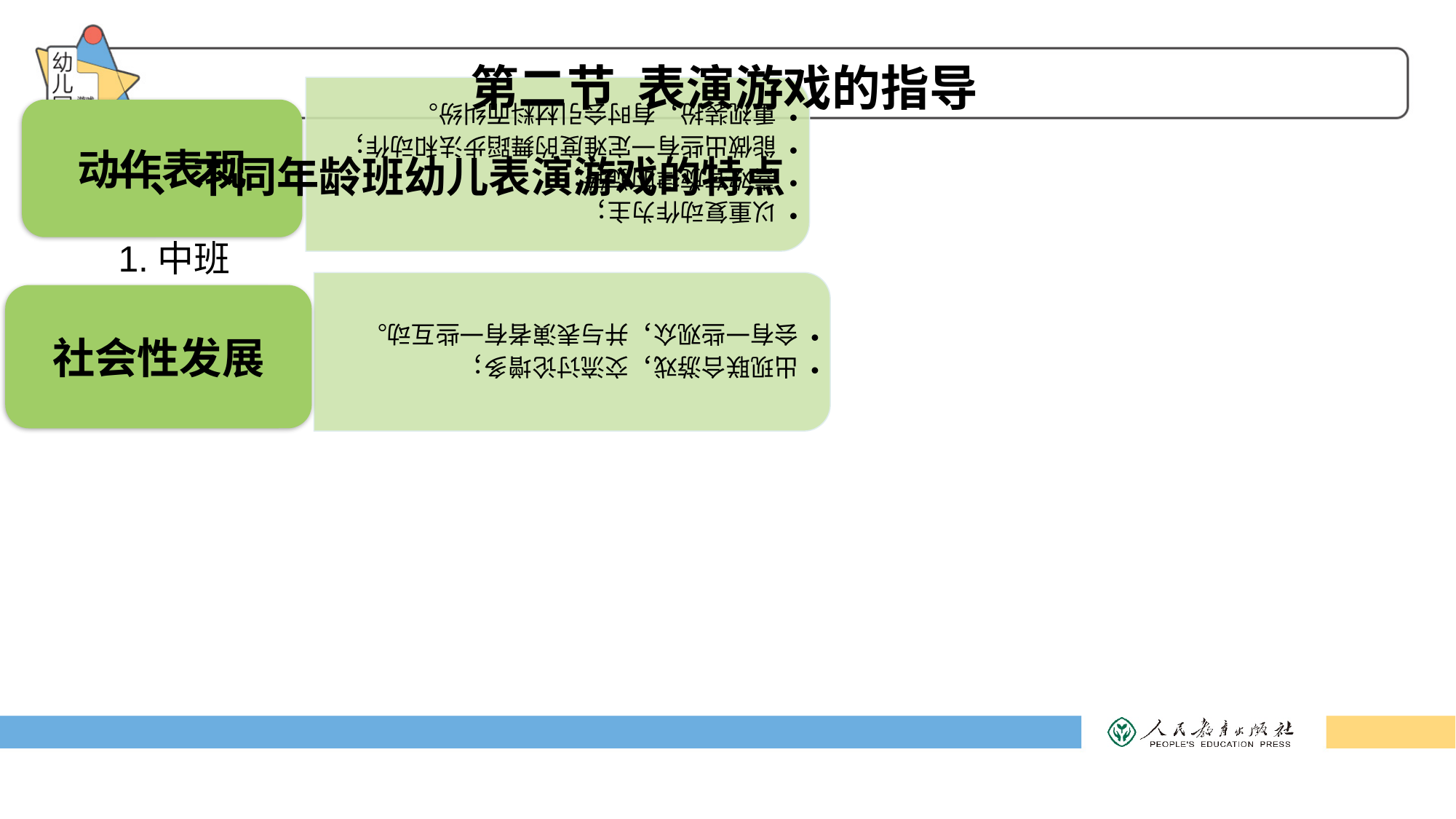

第二节  表演游戏的指导
一、不同年龄班幼儿表演游戏的特点
1.中班
以重复动作为主；
喜欢有旋律的旋转；
能做出些有一定难度的舞蹈步法和动作；
重视装扮，有时会引材料而纠纷。
动作表现
出现联合游戏，交流讨论增多；
会有一些观众，并与表演者有一些互动。
社会性发展